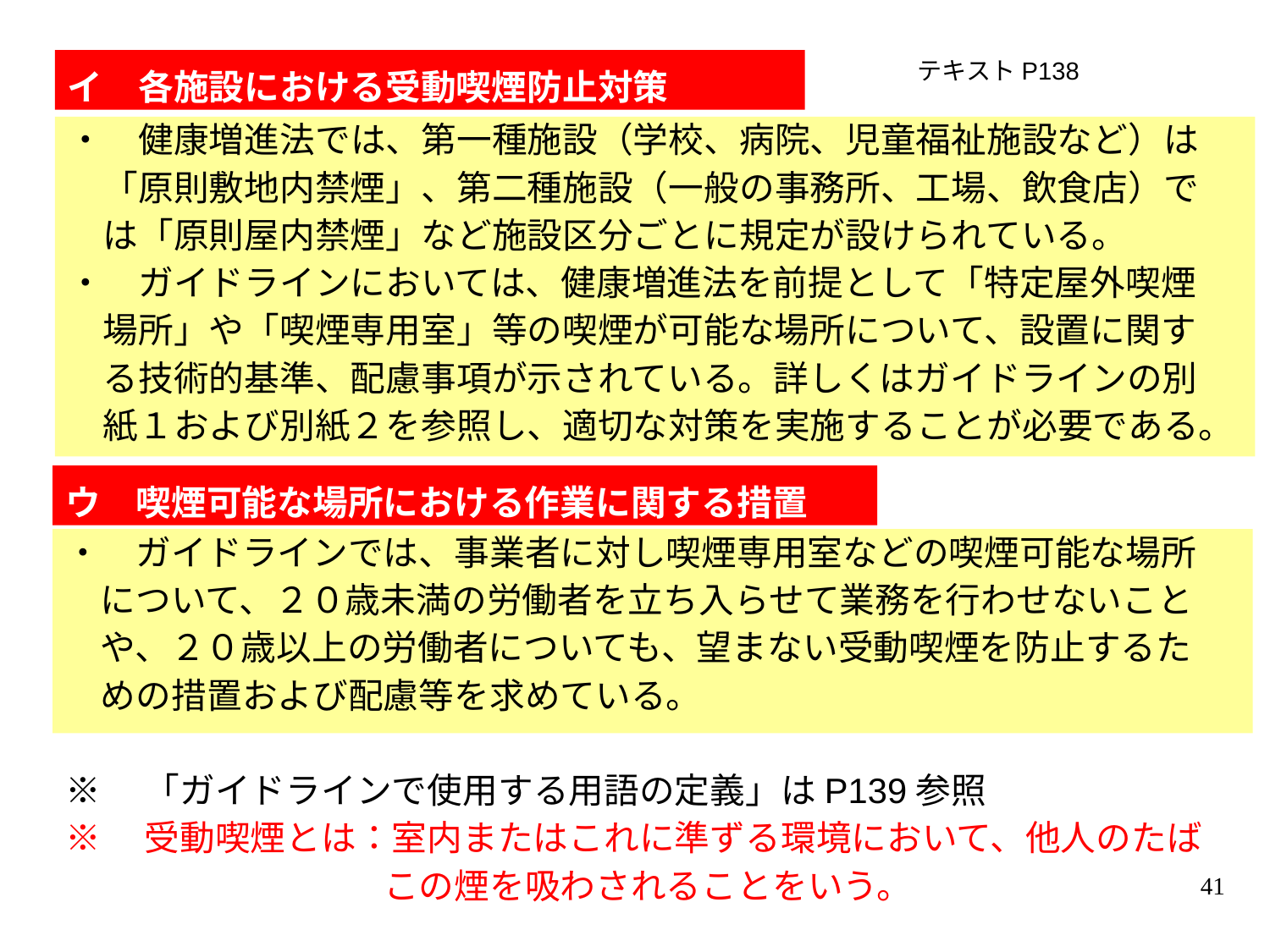

イ　各施設における受動喫煙防止対策
テキストP138
・　健康増進法では、第一種施設（学校、病院、児童福祉施設など）は
　「原則敷地内禁煙」、第二種施設（一般の事務所、工場、飲食店）で
　は「原則屋内禁煙」など施設区分ごとに規定が設けられている。
・　ガイドラインにおいては、健康増進法を前提として「特定屋外喫煙
　場所」や「喫煙専用室」等の喫煙が可能な場所について、設置に関す
　る技術的基準、配慮事項が示されている。詳しくはガイドラインの別
　紙１および別紙２を参照し、適切な対策を実施することが必要である。

ウ　喫煙可能な場所における作業に関する措置
・　ガイドラインでは、事業者に対し喫煙専用室などの喫煙可能な場所
　について、２０歳未満の労働者を立ち入らせて業務を行わせないこと
　や、２０歳以上の労働者についても、望まない受動喫煙を防止するた
　めの措置および配慮等を求めている。

※　「ガイドラインで使用する用語の定義」はP139参照
※　受動喫煙とは：室内またはこれに準ずる環境において、他人のたば
　　　　　　　　　この煙を吸わされることをいう。

41